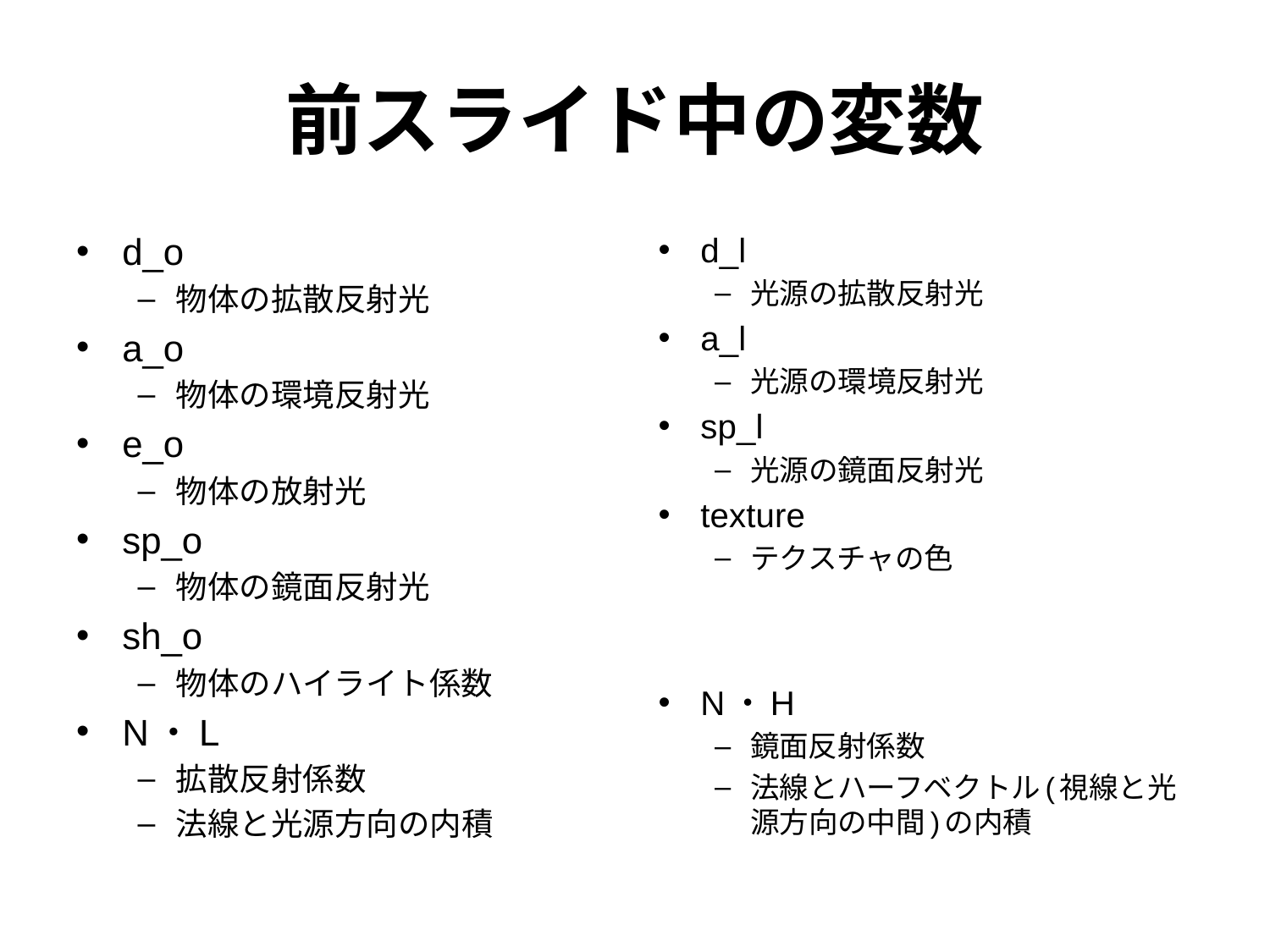

# 前スライド中の変数
d_o
物体の拡散反射光
a_o
物体の環境反射光
e_o
物体の放射光
sp_o
物体の鏡面反射光
sh_o
物体のハイライト係数
N・L
拡散反射係数
法線と光源方向の内積

d_l
光源の拡散反射光
a_l
光源の環境反射光
sp_l
光源の鏡面反射光
texture
テクスチャの色

N・H
鏡面反射係数
法線とハーフベクトル(視線と光源方向の中間)の内積